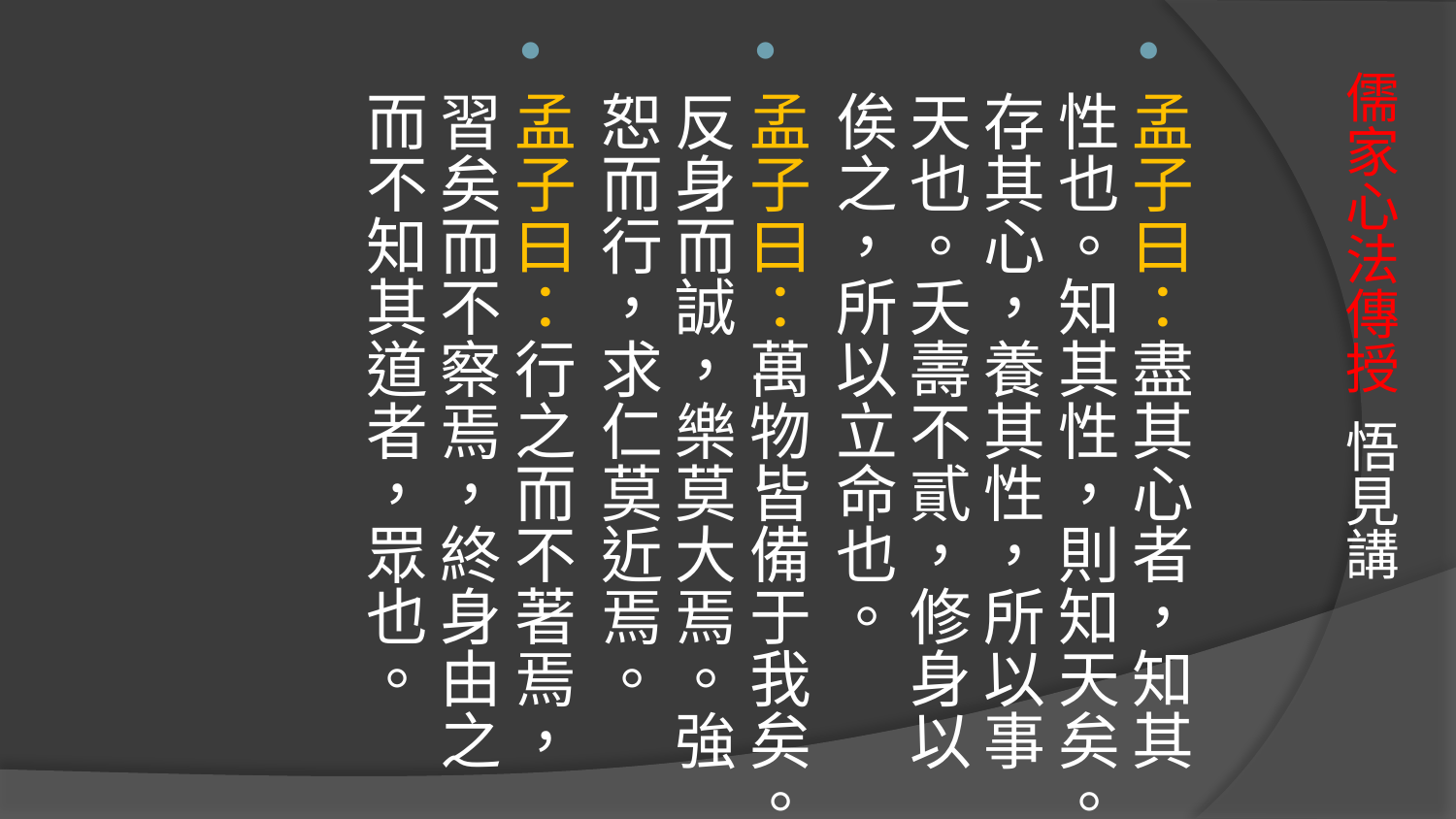

孟子曰：盡其心者，知其性也。知其性，則知天矣。存其心，養其性，所以事天也。夭壽不貳，修身以俟之，所以立命也。
孟子曰：萬物皆備于我矣。反身而誠，樂莫大焉。強恕而行，求仁莫近焉。
孟子曰：行之而不著焉，習矣而不察焉，終身由之而不知其道者，眾也。

# 儒家心法傳授  悟見講